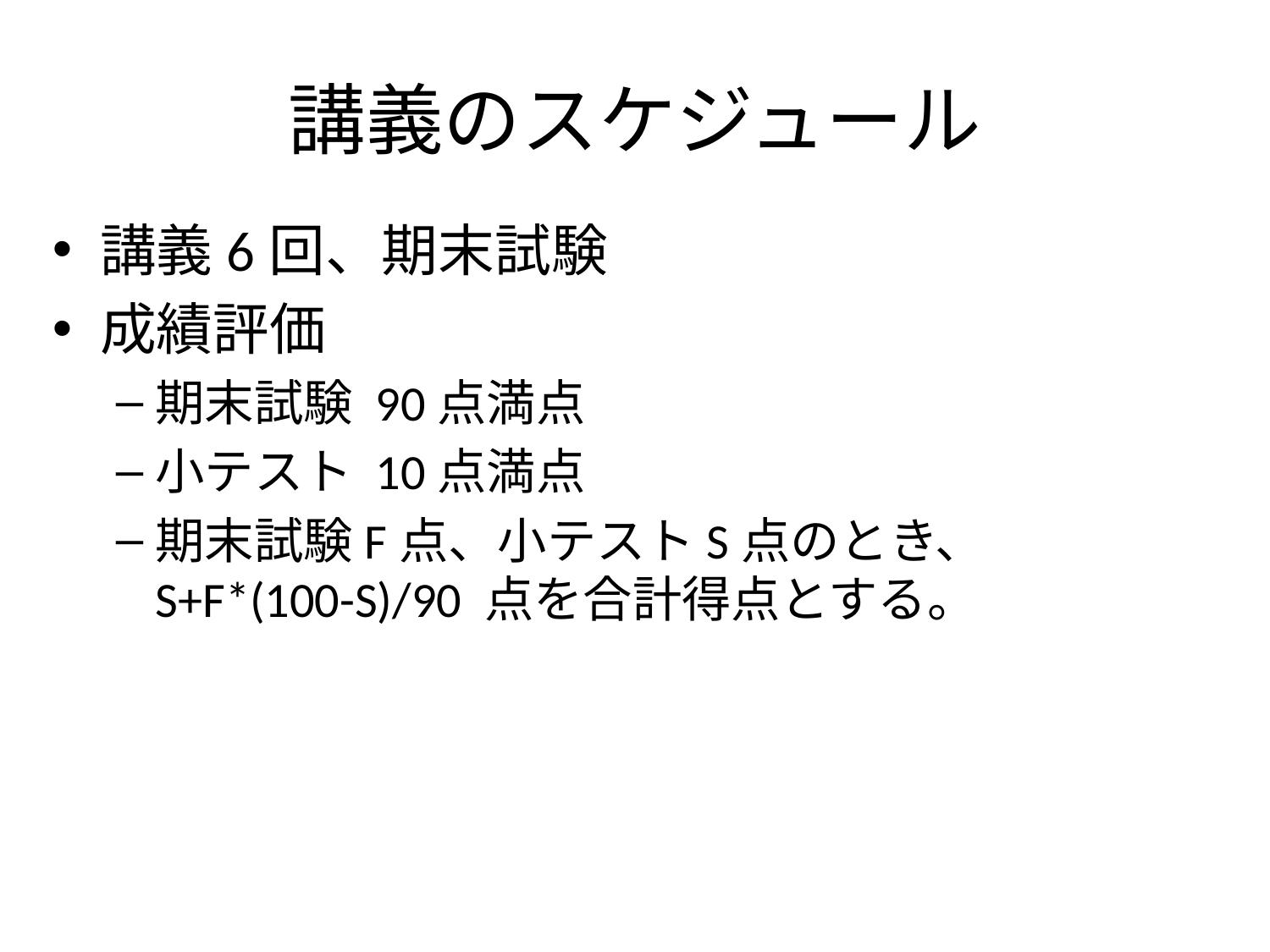

# 講義のスケジュール
講義6回、期末試験
成績評価
期末試験 90点満点
小テスト 10点満点
期末試験F点、小テストS点のとき、
S+F*(100-S)/90 点を合計得点とする。